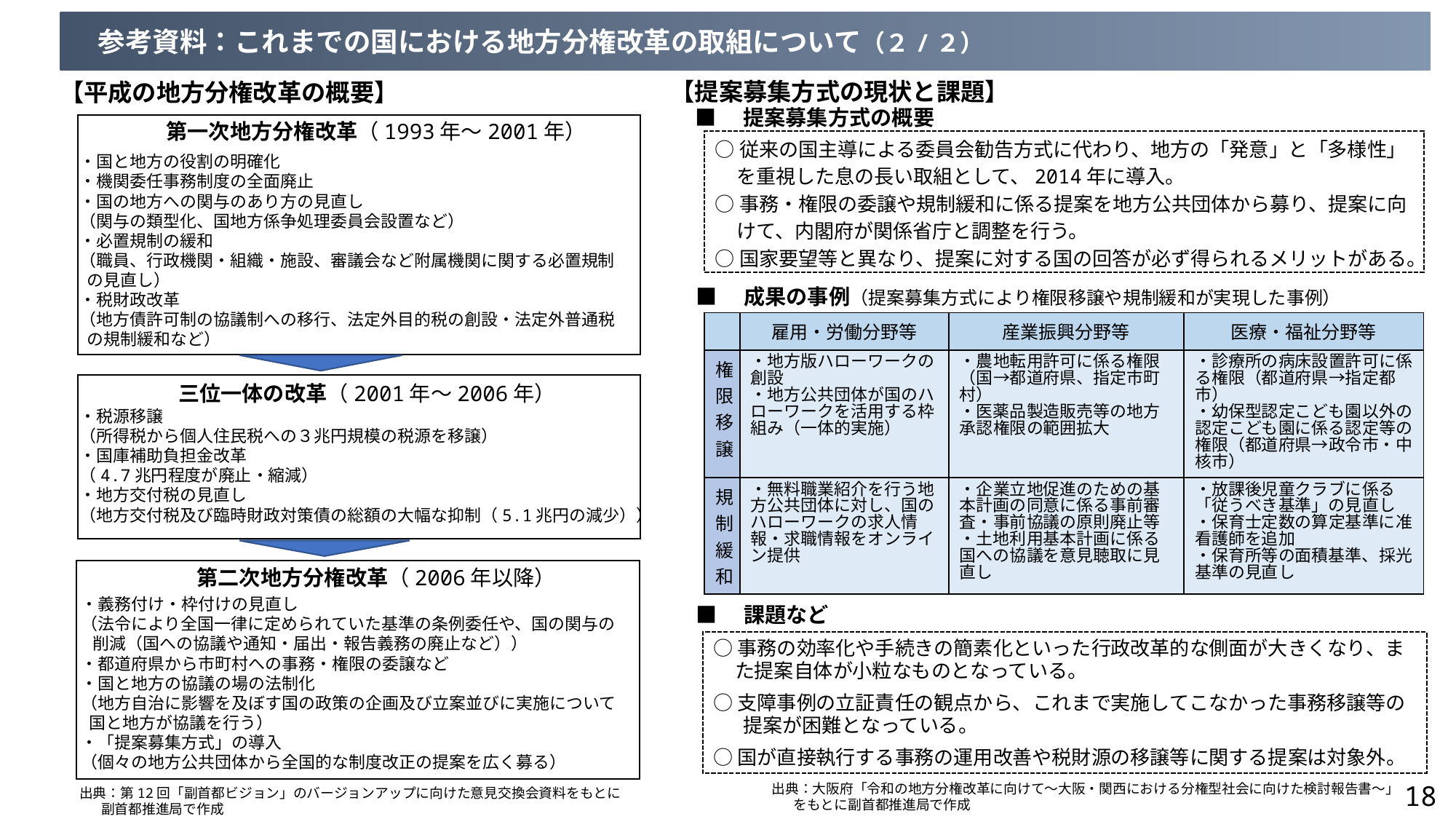

参考資料：これまでの国における地方分権改革の取組について（２/２）
【提案募集方式の現状と課題】
【平成の地方分権改革の概要】
■　提案募集方式の概要
第一次地方分権改革（1993年～2001年）

○従来の国主導による委員会勧告方式に代わり、地方の「発意」と「多様性」を重視した息の長い取組として、2014年に導入。
○事務・権限の委譲や規制緩和に係る提案を地方公共団体から募り、提案に向けて、内閣府が関係省庁と調整を行う。
○国家要望等と異なり、提案に対する国の回答が必ず得られるメリットがある。
・国と地方の役割の明確化
・機関委任事務制度の全面廃止
・国の地方への関与のあり方の見直し
（関与の類型化、国地方係争処理委員会設置など）
・必置規制の緩和
（職員、行政機関・組織・施設、審議会など附属機関に関する必置規制
 の見直し）
・税財政改革
（地方債許可制の協議制への移行、法定外目的税の創設・法定外普通税
 の規制緩和など）
■　成果の事例（提案募集方式により権限移譲や規制緩和が実現した事例）
|  | 雇用・労働分野等 | 産業振興分野等 | 医療・福祉分野等 |
| --- | --- | --- | --- |
| 権限移譲 | ・地方版ハローワークの創設 ・地方公共団体が国のハローワークを活用する枠組み（一体的実施） | ・農地転用許可に係る権限 （国→都道府県、指定市町村） ・医薬品製造販売等の地方承認権限の範囲拡大 | ・診療所の病床設置許可に係る権限（都道府県→指定都市） ・幼保型認定こども園以外の認定こども園に係る認定等の権限（都道府県→政令市・中核市） |
| 規制緩和 | ・無料職業紹介を行う地方公共団体に対し、国のハローワークの求人情報・求職情報をオンライン提供 | ・企業立地促進のための基本計画の同意に係る事前審査・事前協議の原則廃止等 ・土地利用基本計画に係る国への協議を意見聴取に見直し | ・放課後児童クラブに係る「従うべき基準」の見直し ・保育士定数の算定基準に准看護師を追加 ・保育所等の面積基準、採光基準の見直し |

三位一体の改革（2001年～2006年）

・税源移譲
（所得税から個人住民税への３兆円規模の税源を移譲）
・国庫補助負担金改革
（4.7兆円程度が廃止・縮減）
・地方交付税の見直し
（地方交付税及び臨時財政対策債の総額の大幅な抑制（5.1兆円の減少））

第二次地方分権改革（2006年以降）

・義務付け・枠付けの見直し
（法令により全国一律に定められていた基準の条例委任や、国の関与の
  削減（国への協議や通知・届出・報告義務の廃止など））
・都道府県から市町村への事務・権限の委譲など
・国と地方の協議の場の法制化
（地方自治に影響を及ぼす国の政策の企画及び立案並びに実施について
 国と地方が協議を行う）
・「提案募集方式」の導入
（個々の地方公共団体から全国的な制度改正の提案を広く募る）
■　課題など
○事務の効率化や手続きの簡素化といった行政改革的な側面が大きくなり、また提案自体が小粒なものとなっている。
○支障事例の立証責任の観点から、これまで実施してこなかった事務移譲等の提案が困難となっている。
○国が直接執行する事務の運用改善や税財源の移譲等に関する提案は対象外。
18
出典：大阪府「令和の地方分権改革に向けて～大阪・関西における分権型社会に向けた検討報告書～」
      をもとに副首都推進局で作成
出典：第12回「副首都ビジョン」のバージョンアップに向けた意見交換会資料をもとに
      副首都推進局で作成